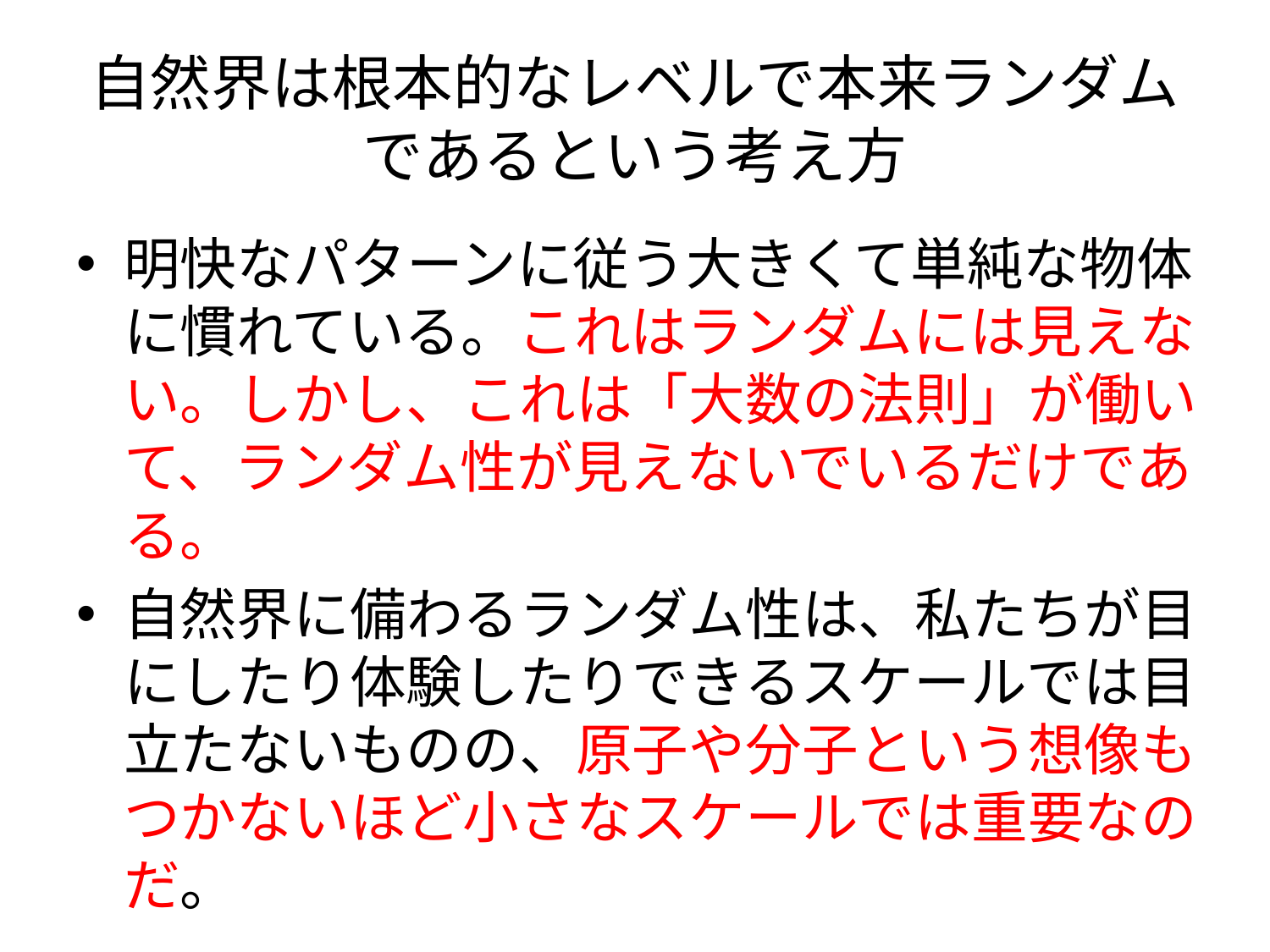

# 自然界は根本的なレベルで本来ランダムであるという考え方
明快なパターンに従う大きくて単純な物体に慣れている。これはランダムには見えない。しかし、これは「大数の法則」が働いて、ランダム性が見えないでいるだけである。
自然界に備わるランダム性は、私たちが目にしたり体験したりできるスケールでは目立たないものの、原子や分子という想像もつかないほど小さなスケールでは重要なのだ。